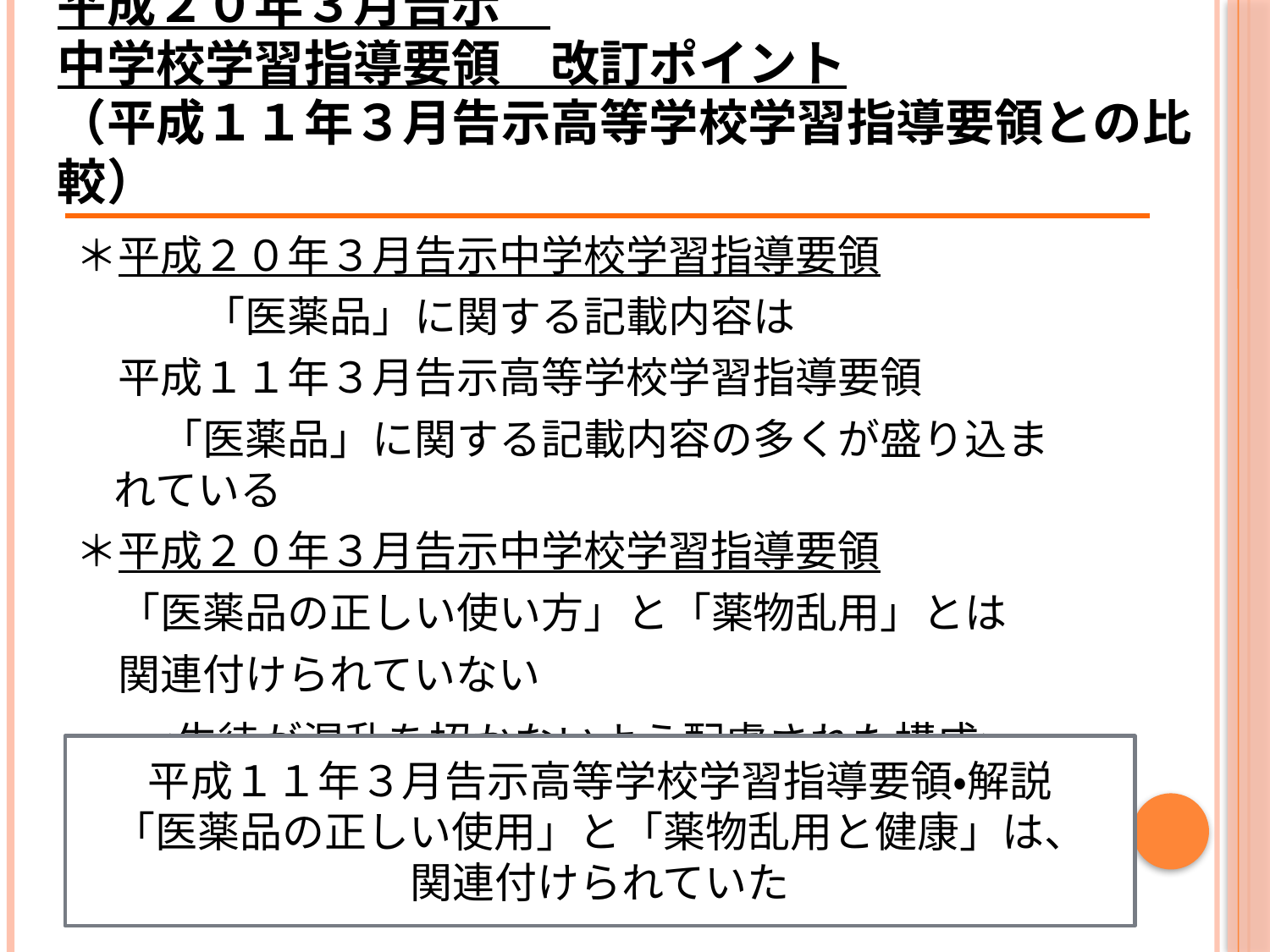

# 平成２０年３月告示　 中学校学習指導要領　改訂ポイント （平成１１年３月告示高等学校学習指導要領との比較）
＊平成２０年３月告示中学校学習指導要領
　　　「医薬品」に関する記載内容は
　平成１１年３月告示高等学校学習指導要領
　　「医薬品」に関する記載内容の多くが盛り込まれている
＊平成２０年３月告示中学校学習指導要領
　「医薬品の正しい使い方」と「薬物乱用」とは
　関連付けられていない
　　‹生徒が混乱を招かないよう配慮された構成›

平成１１年３月告示高等学校学習指導要領・解説
「医薬品の正しい使用」と「薬物乱用と健康」は、
関連付けられていた